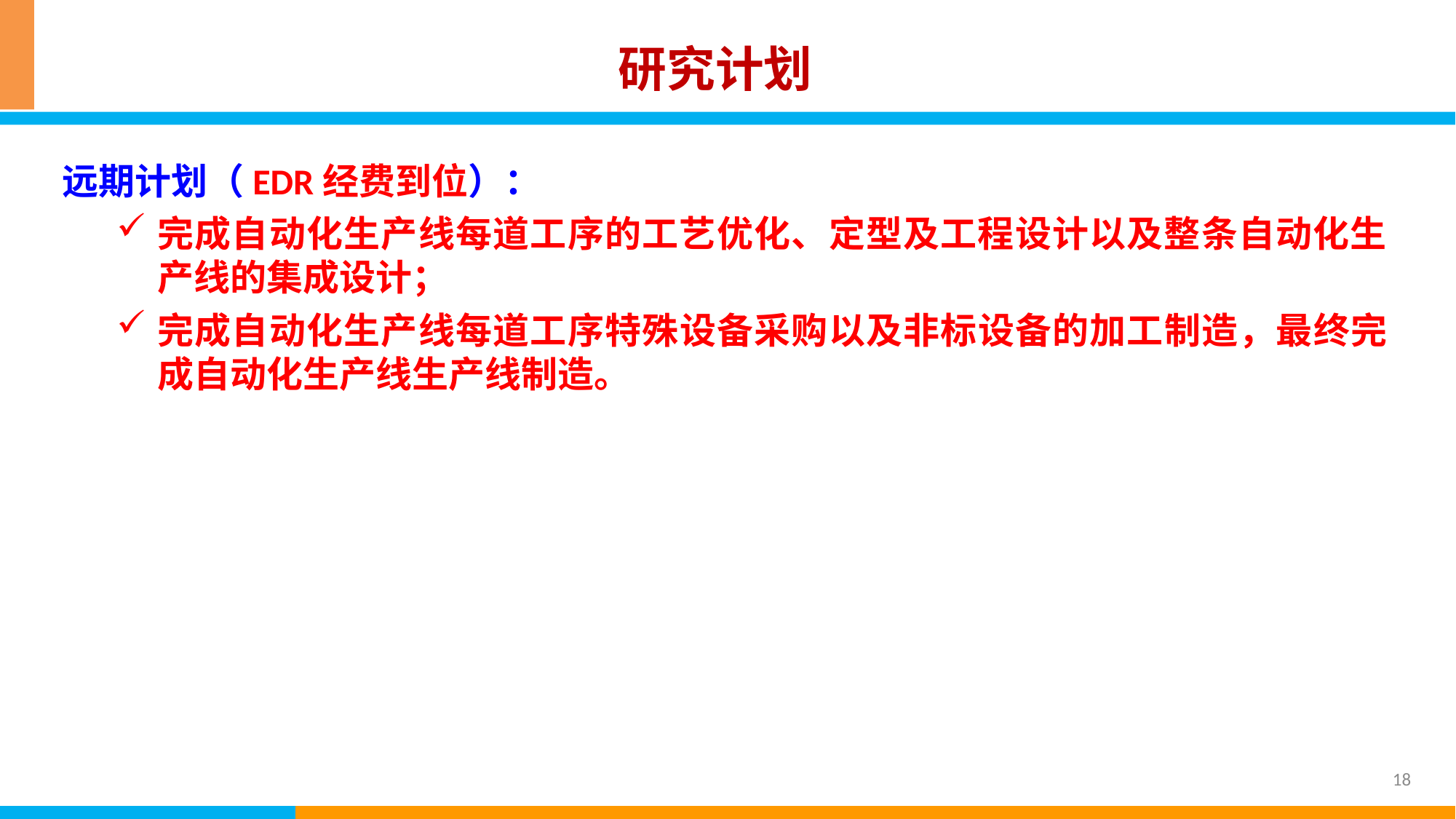

研究计划
远期计划（EDR经费到位）：
完成自动化生产线每道工序的工艺优化、定型及工程设计以及整条自动化生产线的集成设计；
完成自动化生产线每道工序特殊设备采购以及非标设备的加工制造，最终完成自动化生产线生产线制造。
18